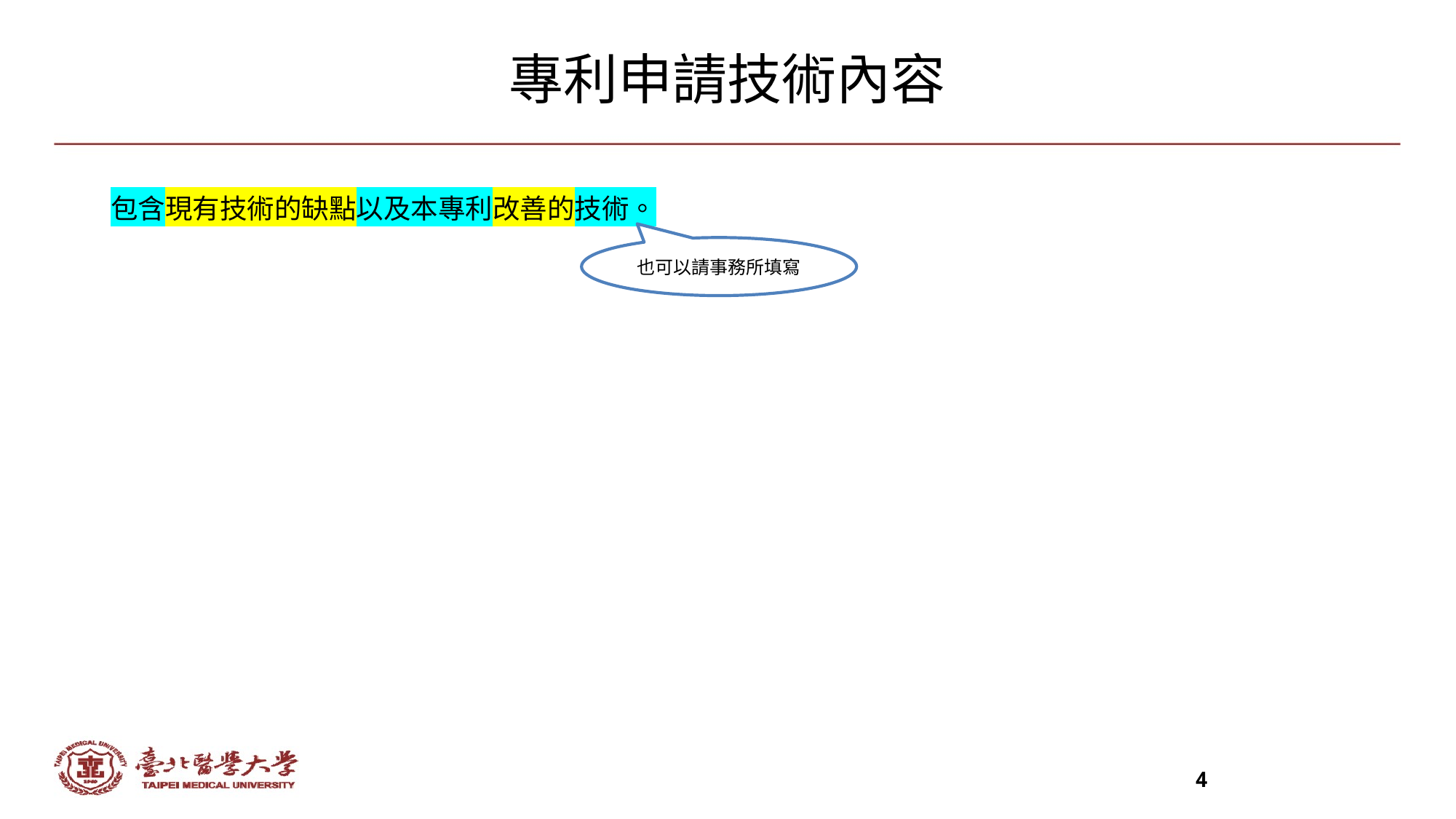

# 專利申請技術內容
包含現有技術的缺點以及本專利改善的技術。
也可以請事務所填寫
4